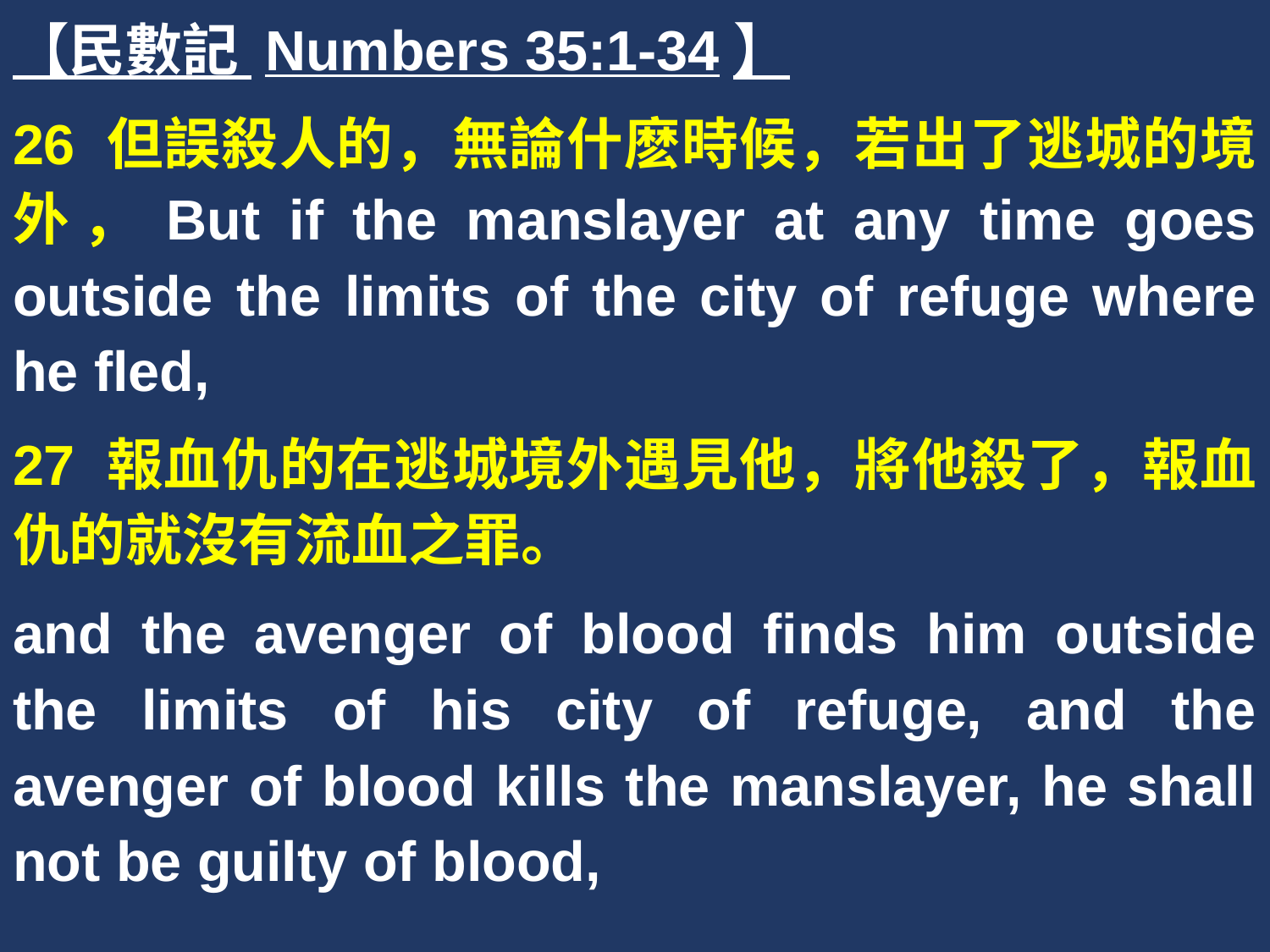

【民數記 Numbers 35:1-34】
26 但誤殺人的，無論什麽時候，若出了逃城的境外，But if the manslayer at any time goes outside the limits of the city of refuge where he fled,
27 報血仇的在逃城境外遇見他，將他殺了，報血仇的就沒有流血之罪。
and the avenger of blood finds him outside the limits of his city of refuge, and the avenger of blood kills the manslayer, he shall not be guilty of blood,